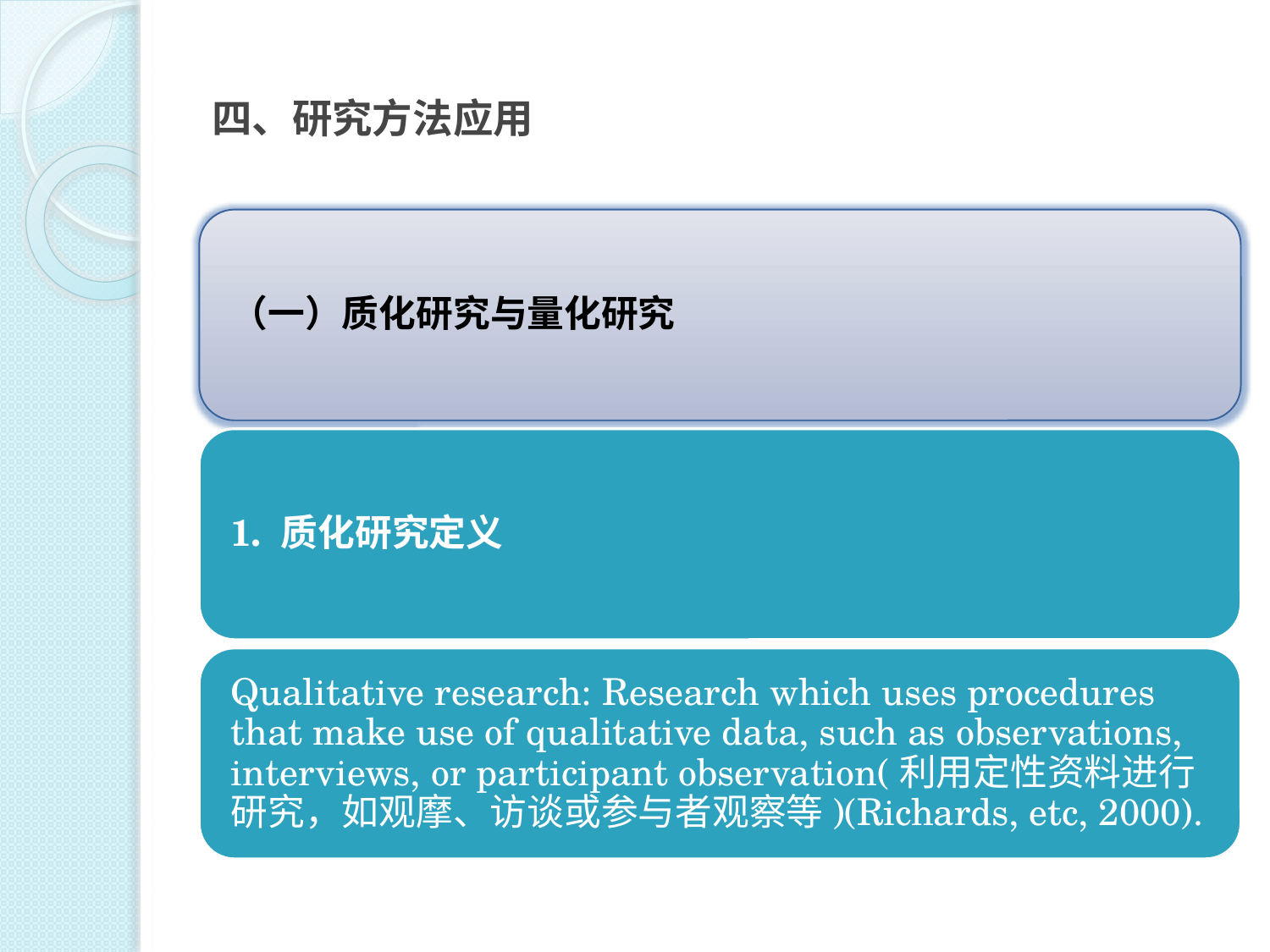

# 四、研究方法应用
（一）质化研究与量化研究
1. 质化研究定义
Qualitative research: Research which uses procedures that make use of qualitative data, such as observations, interviews, or participant observation(利用定性资料进行研究，如观摩、访谈或参与者观察等)(Richards, etc, 2000).